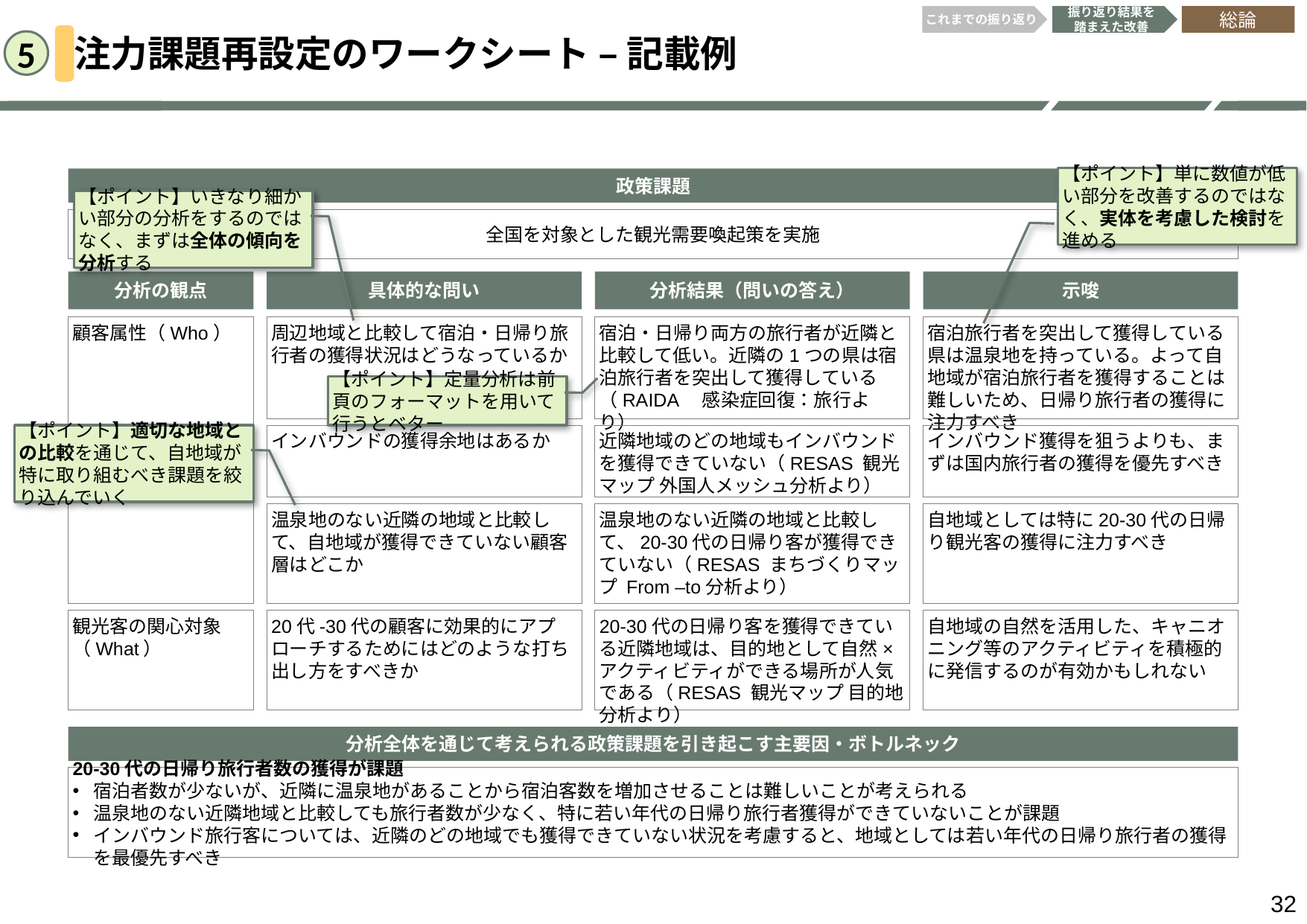

これまでの振り返り
振り返り結果を
踏まえた改善
総論
注力課題再設定のワークシート – 記載例
5
【ポイント】単に数値が低い部分を改善するのではなく、実体を考慮した検討を進める
政策課題
【ポイント】いきなり細かい部分の分析をするのではなく、まずは全体の傾向を分析する
全国を対象とした観光需要喚起策を実施
分析の観点
具体的な問い
分析結果（問いの答え）
示唆
周辺地域と比較して宿泊・日帰り旅行者の獲得状況はどうなっているか
宿泊・日帰り両方の旅行者が近隣と比較して低い。近隣の1つの県は宿泊旅行者を突出して獲得している（RAIDA　感染症回復：旅行より）
宿泊旅行者を突出して獲得している県は温泉地を持っている。よって自地域が宿泊旅行者を獲得することは難しいため、日帰り旅行者の獲得に注力すべき
顧客属性（Who）
【ポイント】定量分析は前頁のフォーマットを用いて行うとベター
【ポイント】適切な地域との比較を通じて、自地域が特に取り組むべき課題を絞り込んでいく
インバウンドの獲得余地はあるか
近隣地域のどの地域もインバウンドを獲得できていない（RESAS 観光マップ 外国人メッシュ分析より）
インバウンド獲得を狙うよりも、まずは国内旅行者の獲得を優先すべき
温泉地のない近隣の地域と比較して、自地域が獲得できていない顧客層はどこか
温泉地のない近隣の地域と比較して、20-30代の日帰り客が獲得できていない（RESAS まちづくりマップ From –to分析より）
自地域としては特に20-30代の日帰り観光客の獲得に注力すべき
観光客の関心対象（What）
20代-30代の顧客に効果的にアプローチするためにはどのような打ち出し方をすべきか
20-30代の日帰り客を獲得できている近隣地域は、目的地として自然×アクティビティができる場所が人気である（RESAS 観光マップ 目的地分析より）
自地域の自然を活用した、キャニオニング等のアクティビティを積極的に発信するのが有効かもしれない
分析全体を通じて考えられる政策課題を引き起こす主要因・ボトルネック
20-30代の日帰り旅行者数の獲得が課題
宿泊者数が少ないが、近隣に温泉地があることから宿泊客数を増加させることは難しいことが考えられる
温泉地のない近隣地域と比較しても旅行者数が少なく、特に若い年代の日帰り旅行者獲得ができていないことが課題
インバウンド旅行客については、近隣のどの地域でも獲得できていない状況を考慮すると、地域としては若い年代の日帰り旅行者の獲得を最優先すべき
32